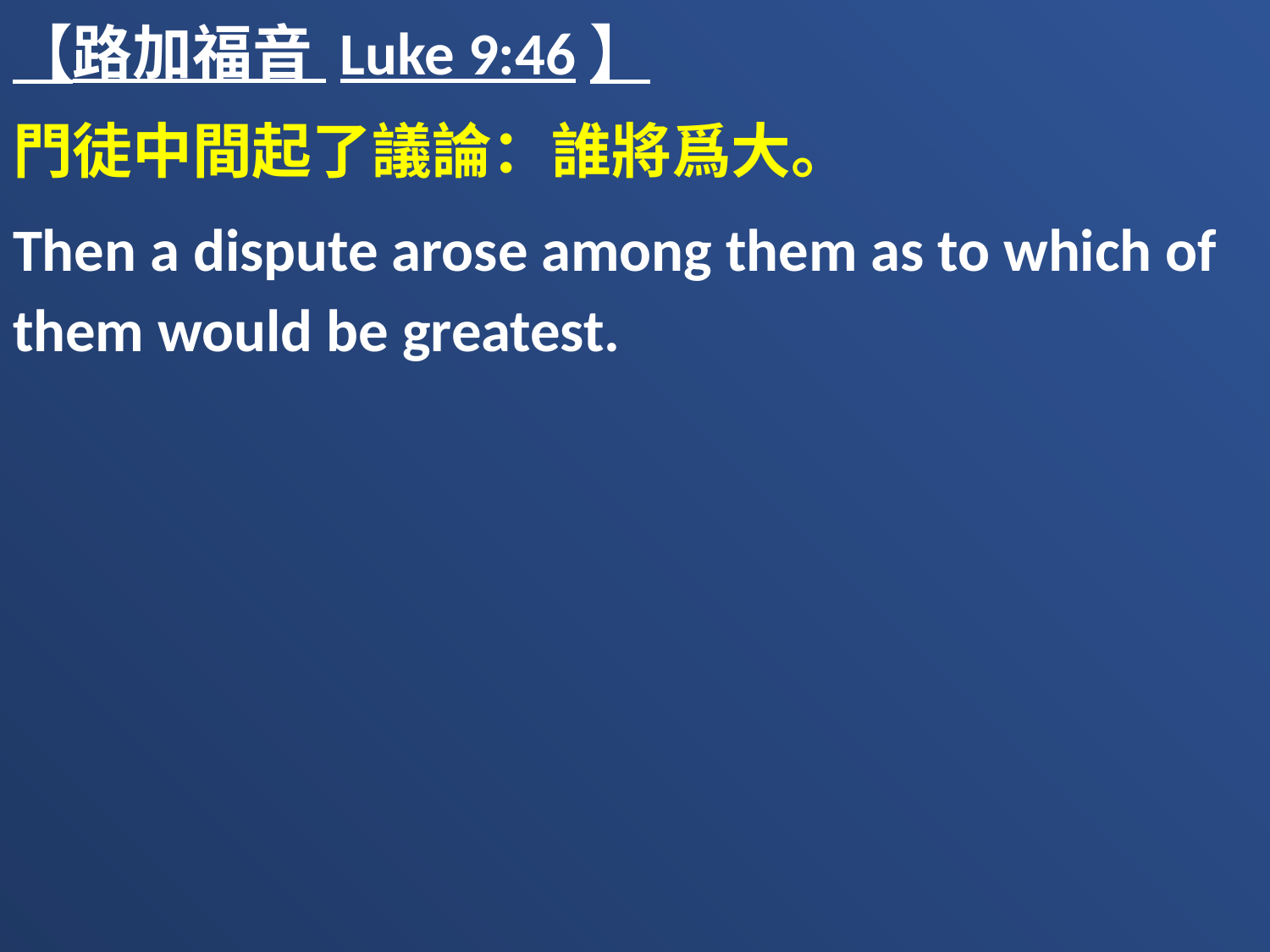

【路加福音 Luke 9:46】
門徒中間起了議論：誰將爲大。
Then a dispute arose among them as to which of them would be greatest.